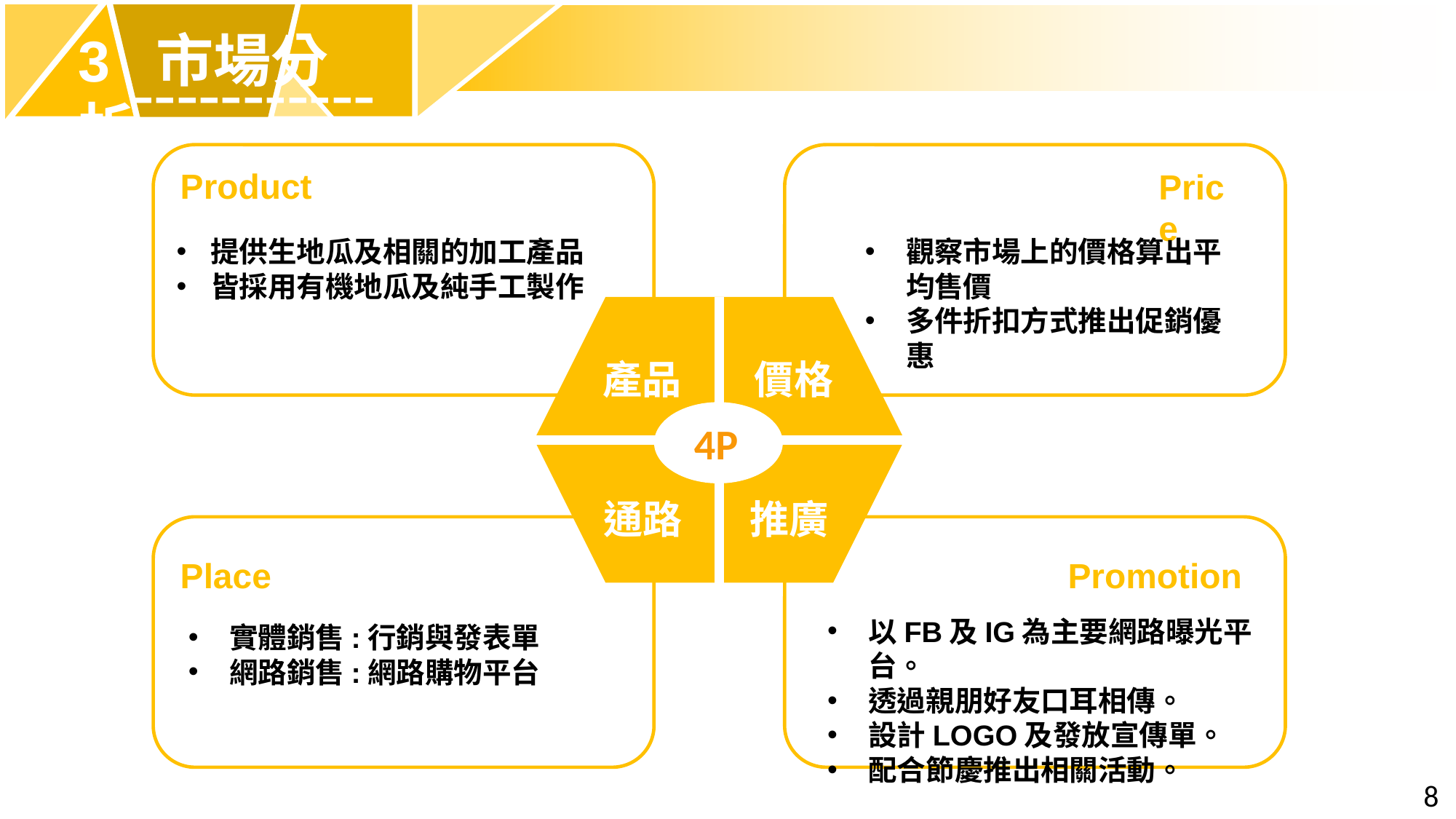

3  市場分析
-----------

Product
Price

提供生地瓜及相關的加工產品
皆採用有機地瓜及純手工製作
觀察市場上的價格算出平均售價
多件折扣方式推出促銷優惠

價格
產品

4P
通路
推廣

Place
Promotion
以FB及IG為主要網路曝光平台。
透過親朋好友口耳相傳。
設計LOGO及發放宣傳單。
配合節慶推出相關活動。
實體銷售:行銷與發表單
網路銷售:網路購物平台
8